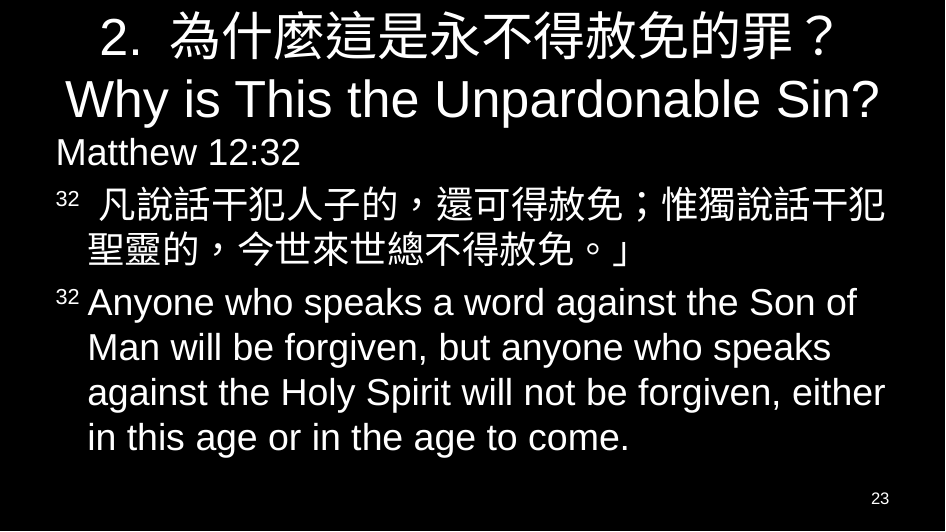

# 2. 為什麼這是永不得赦免的罪？ Why is This the Unpardonable Sin?
Matthew 12:32
32 凡說話干犯人子的，還可得赦免；惟獨說話干犯聖靈的，今世來世總不得赦免。」
32 Anyone who speaks a word against the Son of Man will be forgiven, but anyone who speaks against the Holy Spirit will not be forgiven, either in this age or in the age to come.

23